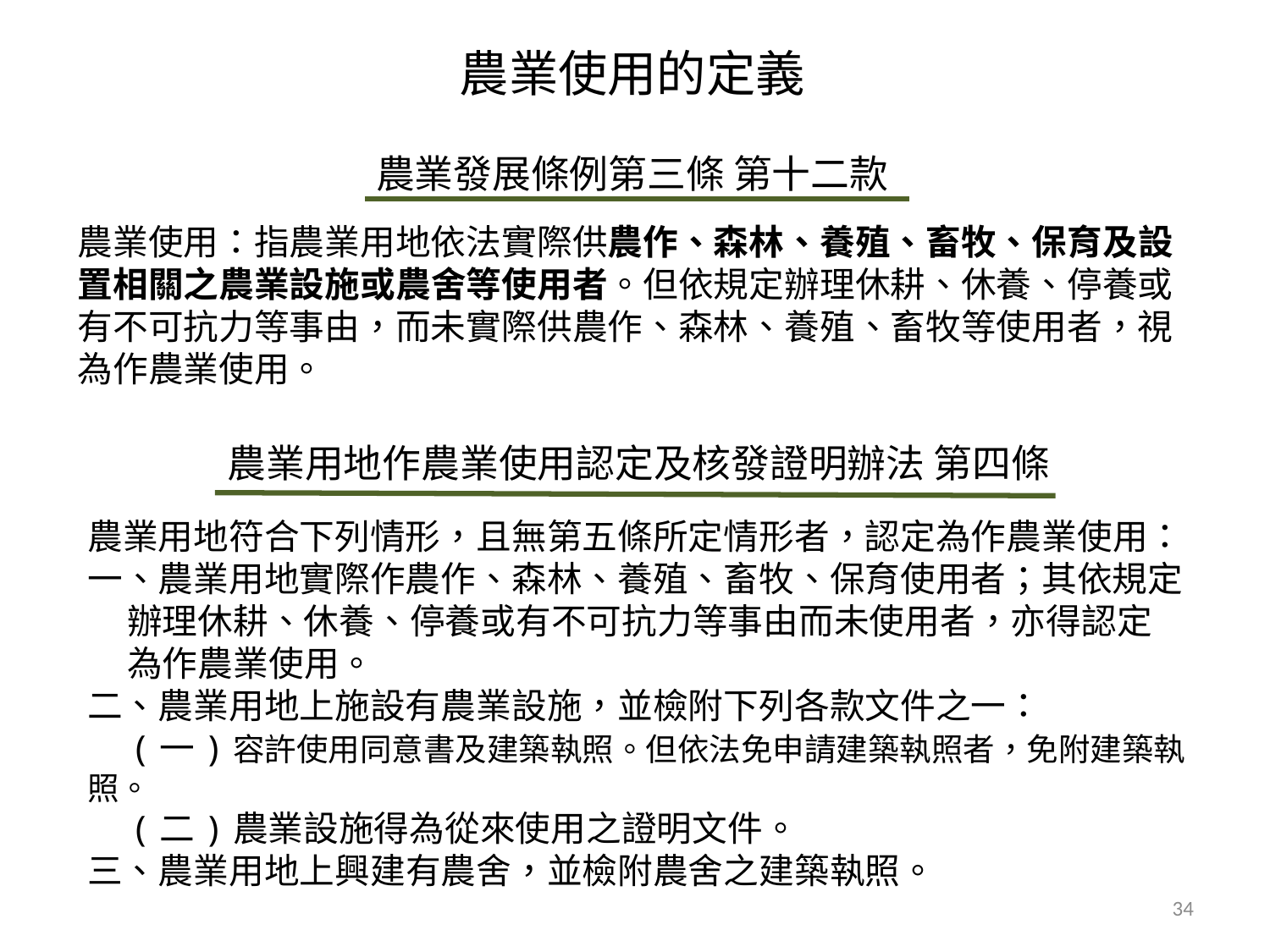

農業使用的定義
農業發展條例第三條 第十二款
農業使用：指農業用地依法實際供農作、森林、養殖、畜牧、保育及設置相關之農業設施或農舍等使用者。但依規定辦理休耕、休養、停養或有不可抗力等事由，而未實際供農作、森林、養殖、畜牧等使用者，視為作農業使用。
農業用地作農業使用認定及核發證明辦法 第四條
農業用地符合下列情形，且無第五條所定情形者，認定為作農業使用：一、農業用地實際作農作、森林、養殖、畜牧、保育使用者；其依規定
    辦理休耕、休養、停養或有不可抗力等事由而未使用者，亦得認定
    為作農業使用。
二、農業用地上施設有農業設施，並檢附下列各款文件之一：
  (一)容許使用同意書及建築執照。但依法免申請建築執照者，免附建築執照。
  (二)農業設施得為從來使用之證明文件。
三、農業用地上興建有農舍，並檢附農舍之建築執照。
34